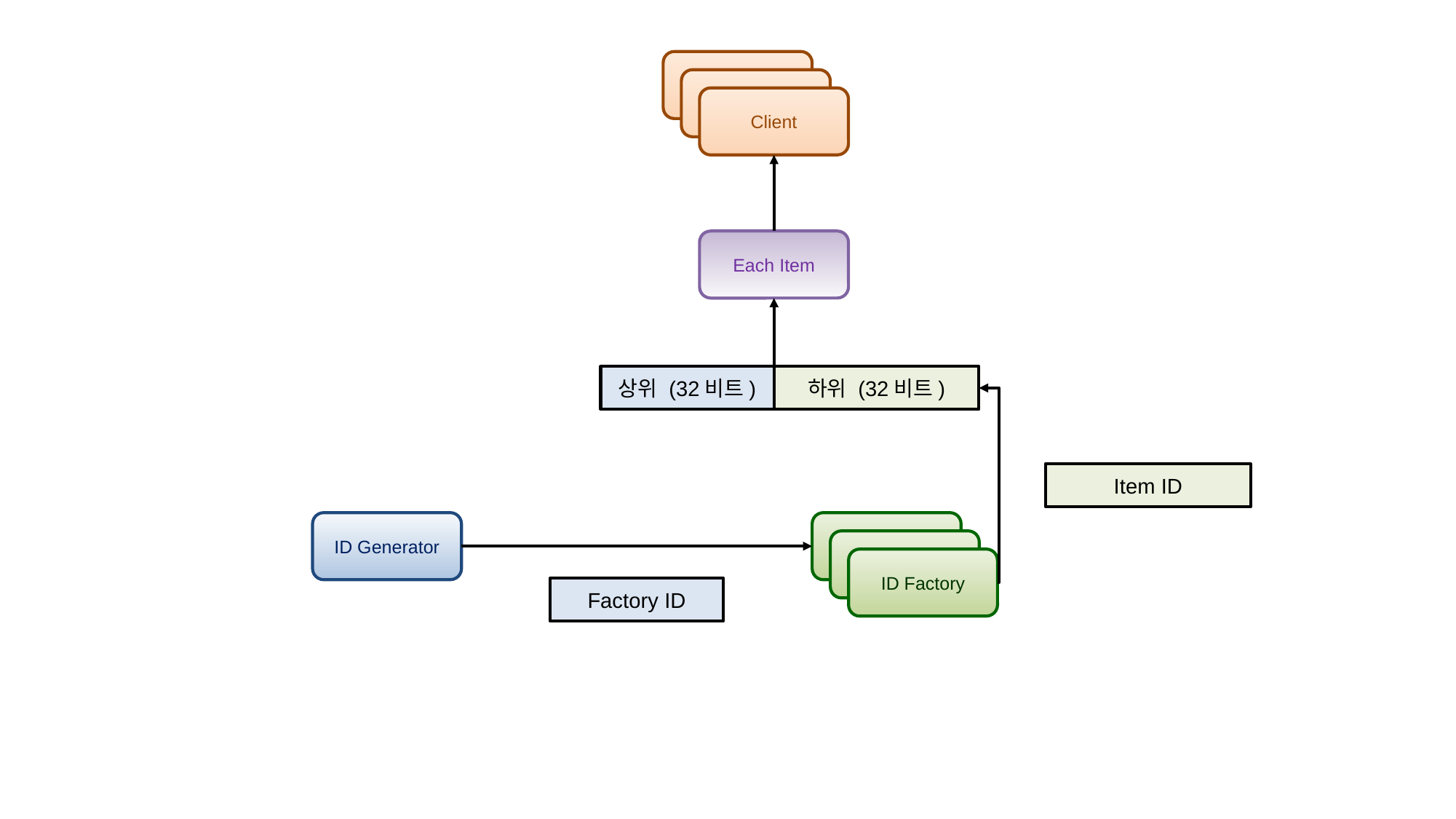

Client
Client
Client
Each Item
상위 (32비트)
하위 (32비트)
Item ID
ID Generator
ID Factory
ID Factory
ID Factory
Factory ID